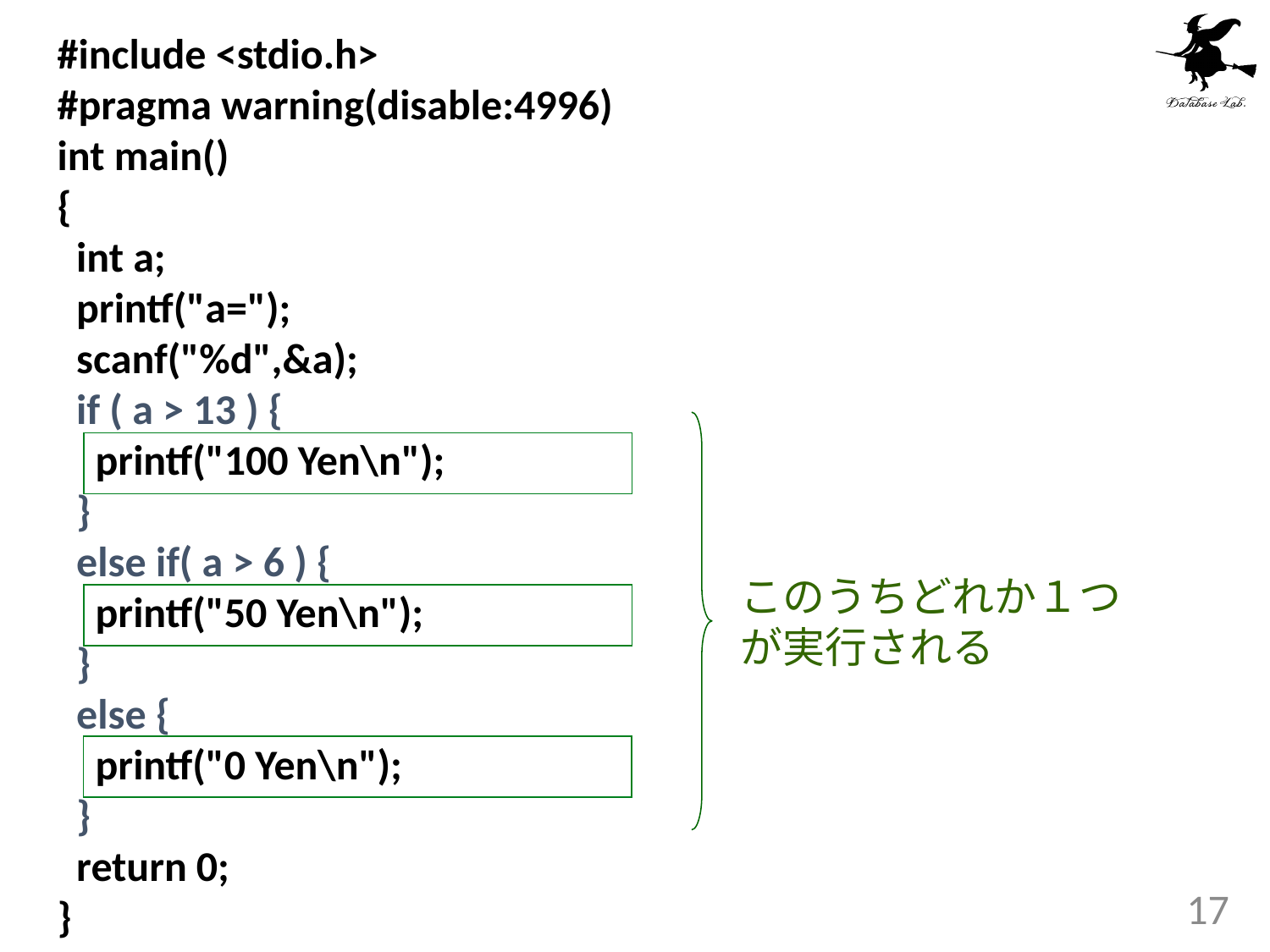

#include <stdio.h>
#pragma warning(disable:4996)
int main()
{
  int a;
  printf("a=");
  scanf("%d",&a);
  if ( a > 13 ) {
    printf("100 Yen\n");
  }
  else if( a > 6 ) {
    printf("50 Yen\n");
  }
  else {
    printf("0 Yen\n");
  }
  return 0;
}

このうちどれか１つ
が実行される

17